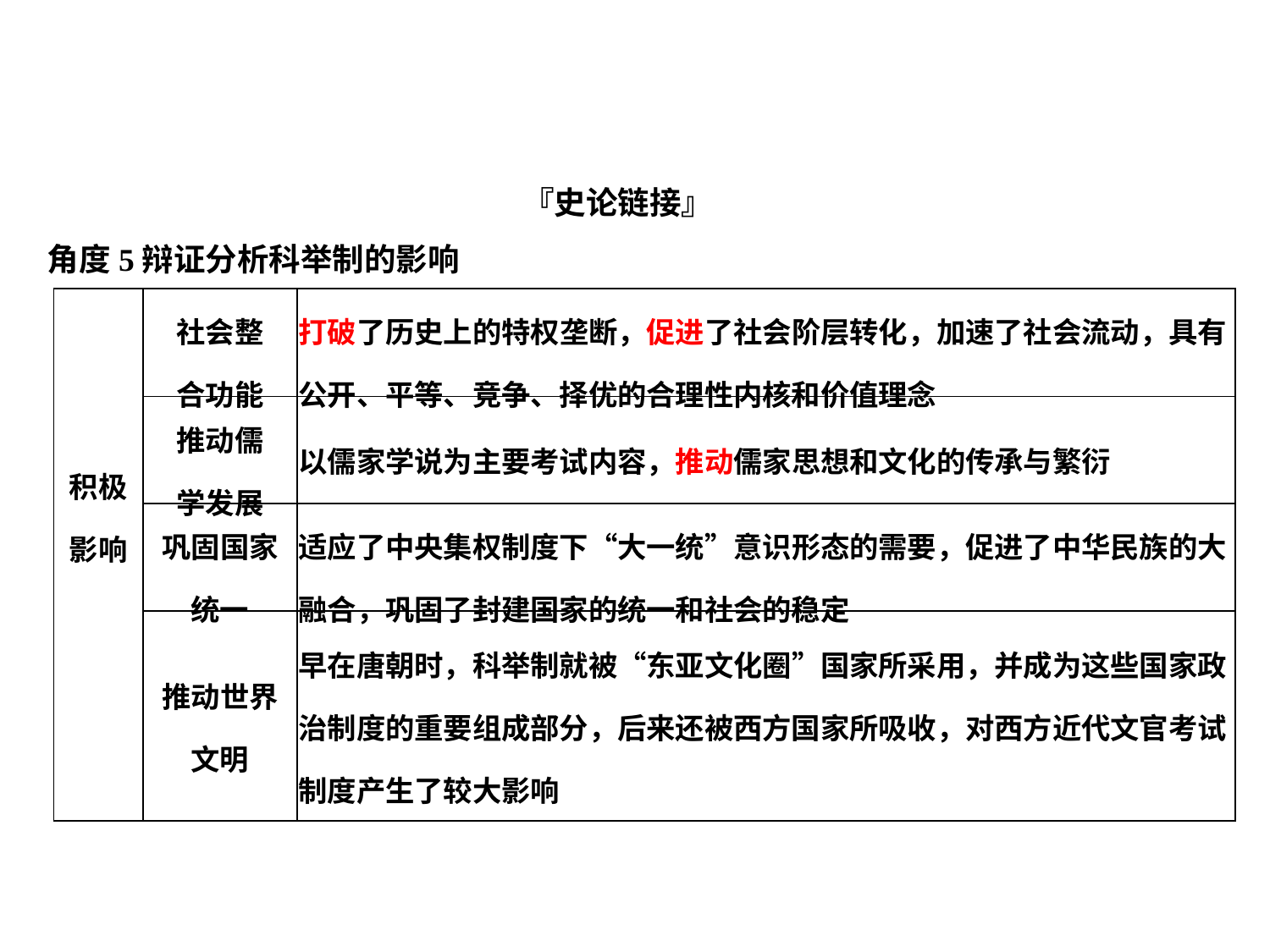

『史论链接』
角度5辩证分析科举制的影响
| 积极 影响 | 社会整 合功能 | 打破了历史上的特权垄断，促进了社会阶层转化，加速了社会流动，具有公开、平等、竞争、择优的合理性内核和价值理念 |
| --- | --- | --- |
|  | 推动儒 学发展 | 以儒家学说为主要考试内容，推动儒家思想和文化的传承与繁衍 |
|  | 巩固国家 统一 | 适应了中央集权制度下“大一统”意识形态的需要，促进了中华民族的大融合，巩固了封建国家的统一和社会的稳定 |
|  | 推动世界 文明 | 早在唐朝时，科举制就被“东亚文化圈”国家所采用，并成为这些国家政治制度的重要组成部分，后来还被西方国家所吸收，对西方近代文官考试制度产生了较大影响 |